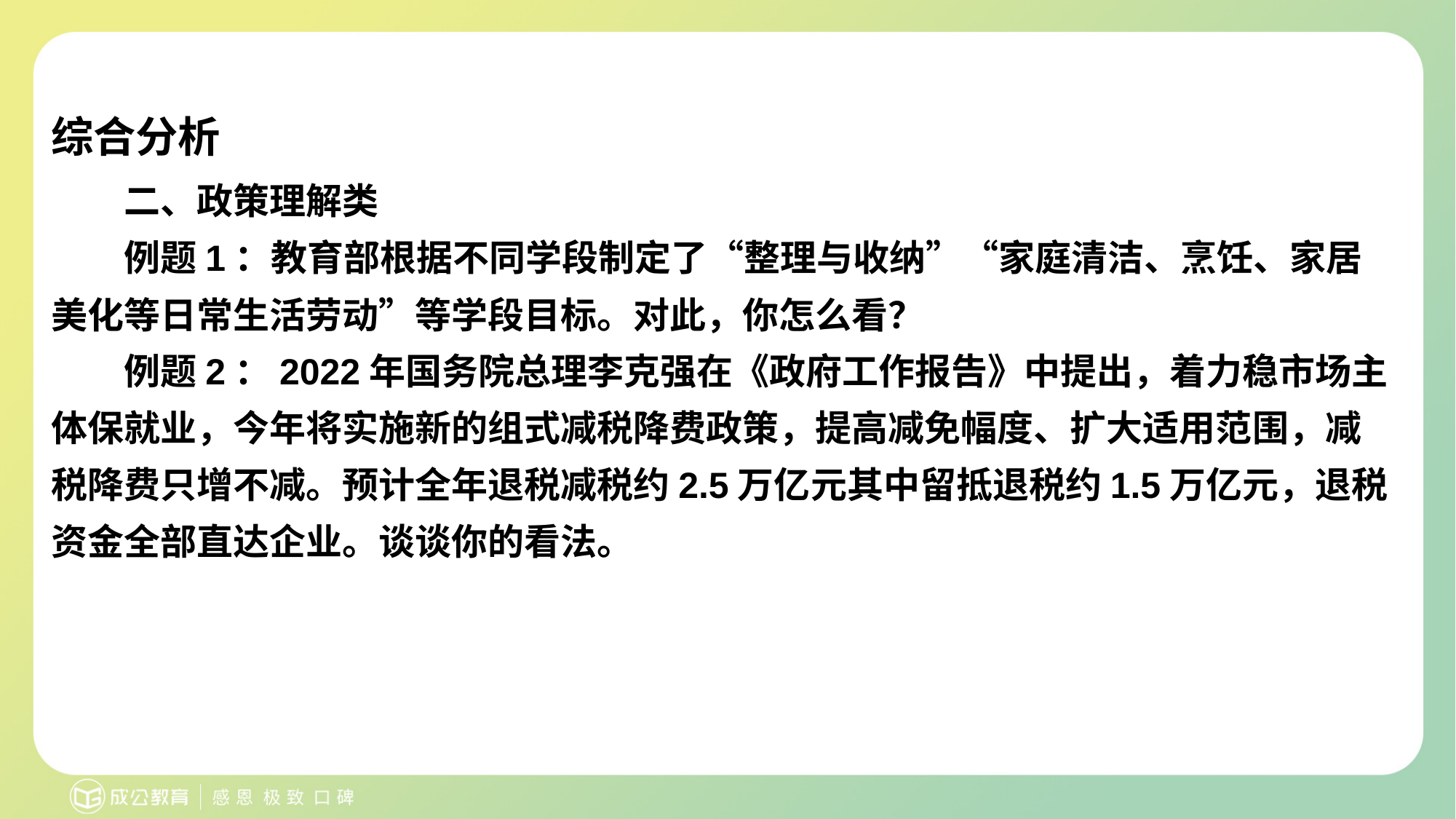

# 综合分析
二、政策理解类
例题1：教育部根据不同学段制定了“整理与收纳”“家庭清洁、烹饪、家居美化等日常生活劳动”等学段目标。对此，你怎么看？
例题2：2022年国务院总理李克强在《政府工作报告》中提出，着力稳市场主体保就业，今年将实施新的组式减税降费政策，提高减免幅度、扩大适用范围，减税降费只增不减。预计全年退税减税约2.5万亿元其中留抵退税约1.5万亿元，退税资金全部直达企业。谈谈你的看法。